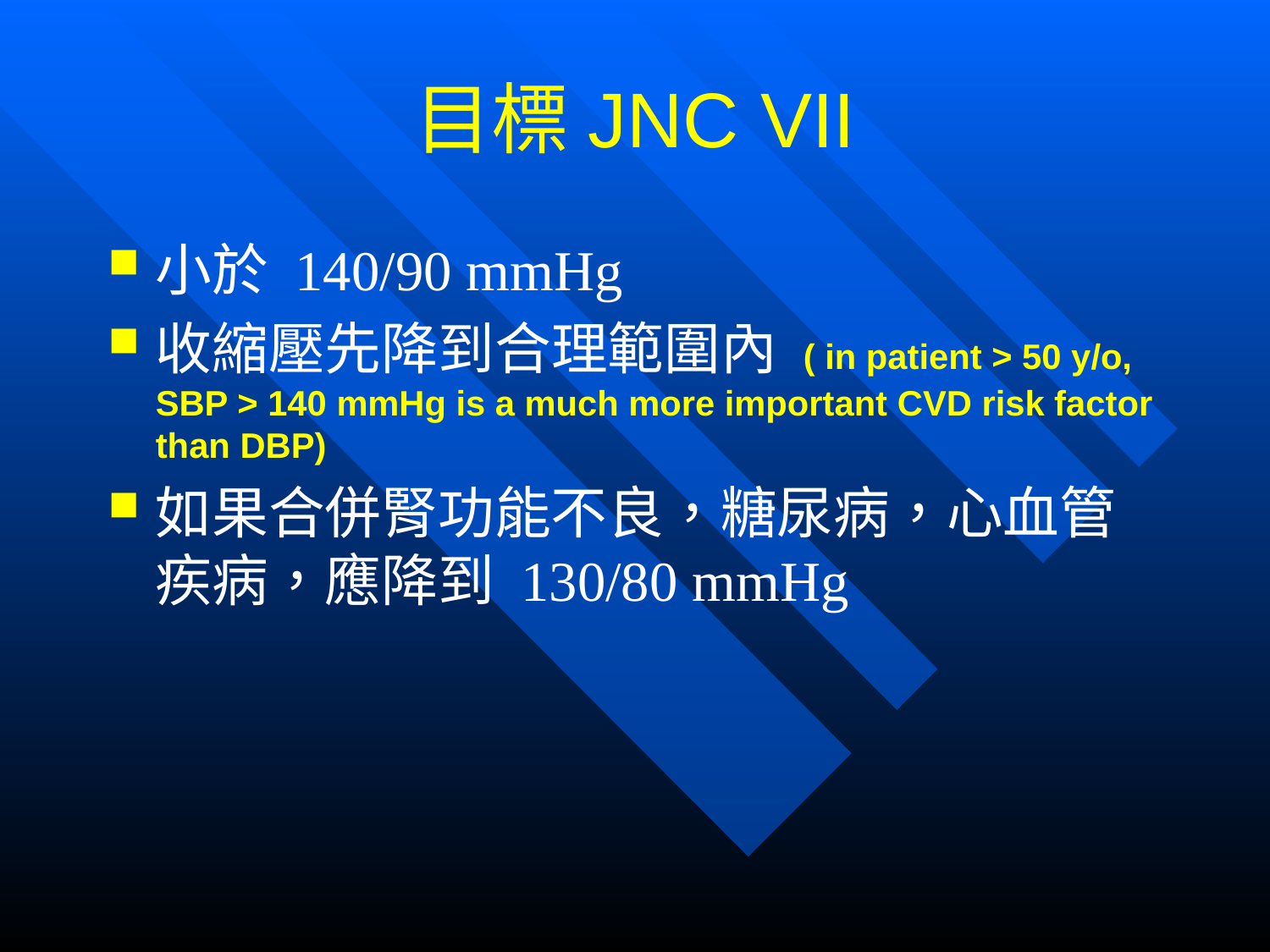

# 目標JNC VII
小於 140/90 mmHg
收縮壓先降到合理範圍內 ( in patient > 50 y/o, SBP > 140 mmHg is a much more important CVD risk factor than DBP)
如果合併腎功能不良，糖尿病，心血管疾病，應降到 130/80 mmHg